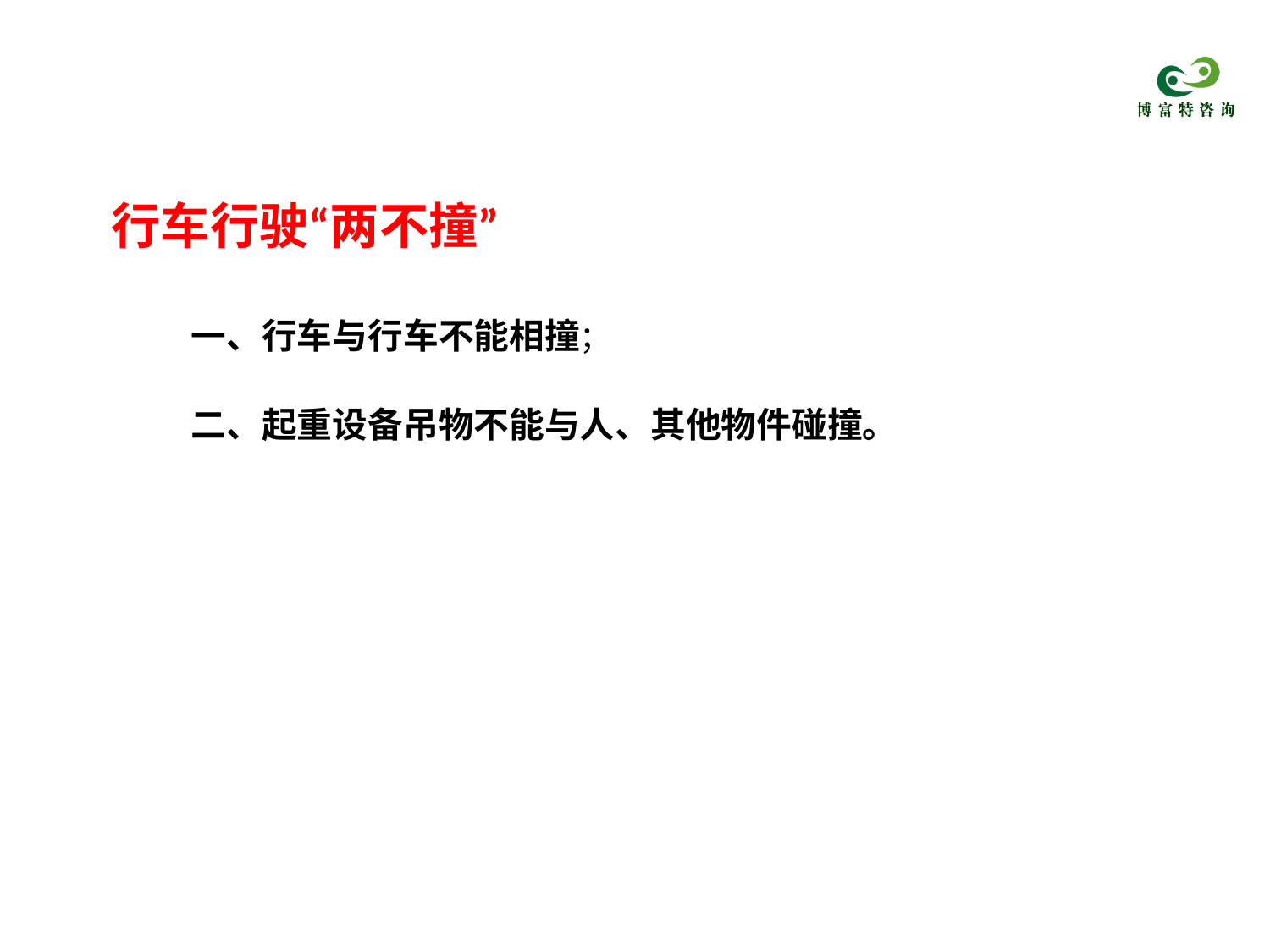

行车行驶“两不撞”
一、行车与行车不能相撞；
二、起重设备吊物不能与人、其他物件碰撞。
28